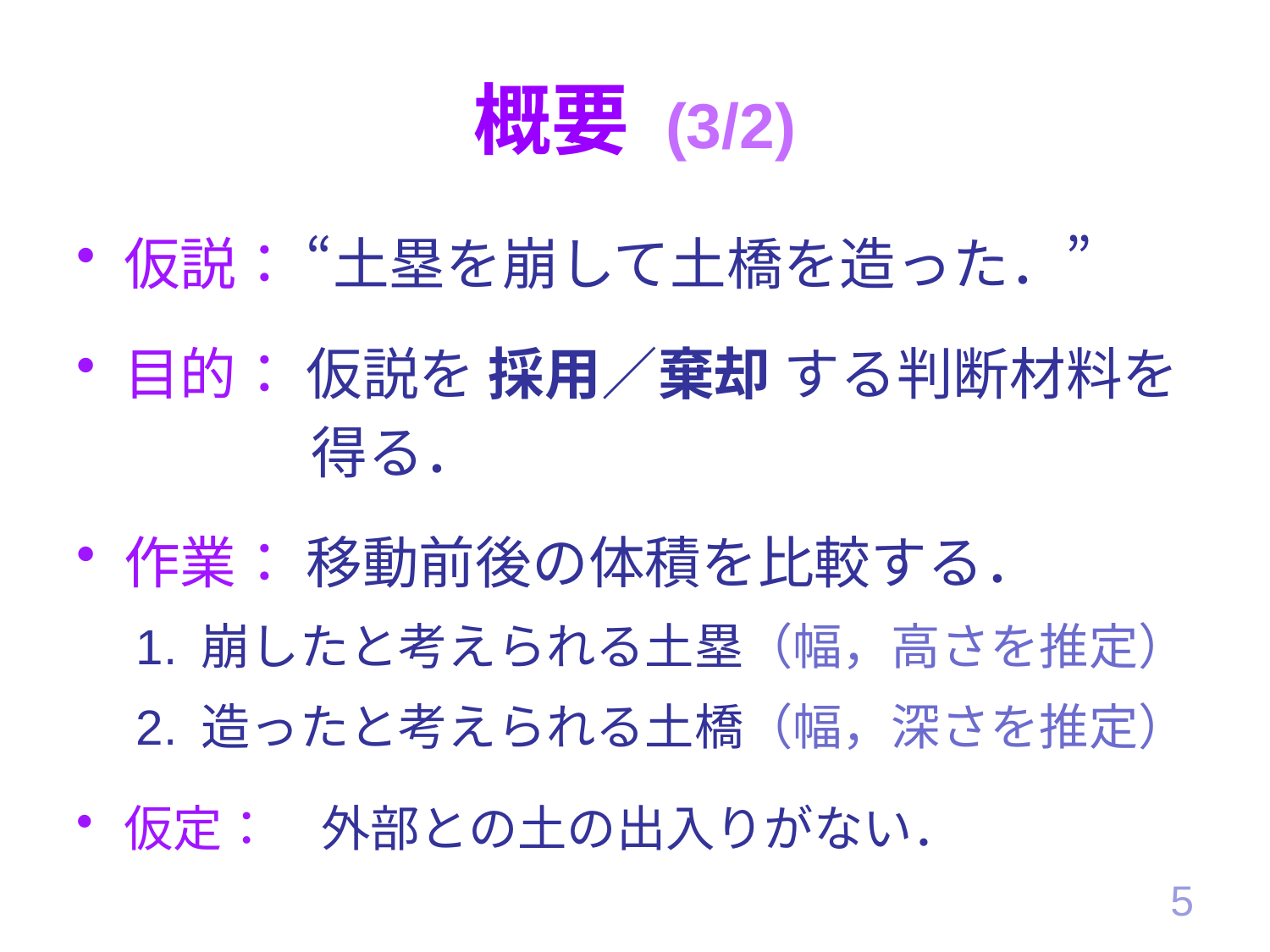

# 概要 (3/2)
仮説： “土塁を崩して土橋を造った．”
目的： 仮説を 採用／棄却 する判断材料を
得る．
作業： 移動前後の体積を比較する．
崩したと考えられる土塁（幅，高さを推定）
造ったと考えられる土橋（幅，深さを推定）
仮定：　外部との土の出入りがない．

5